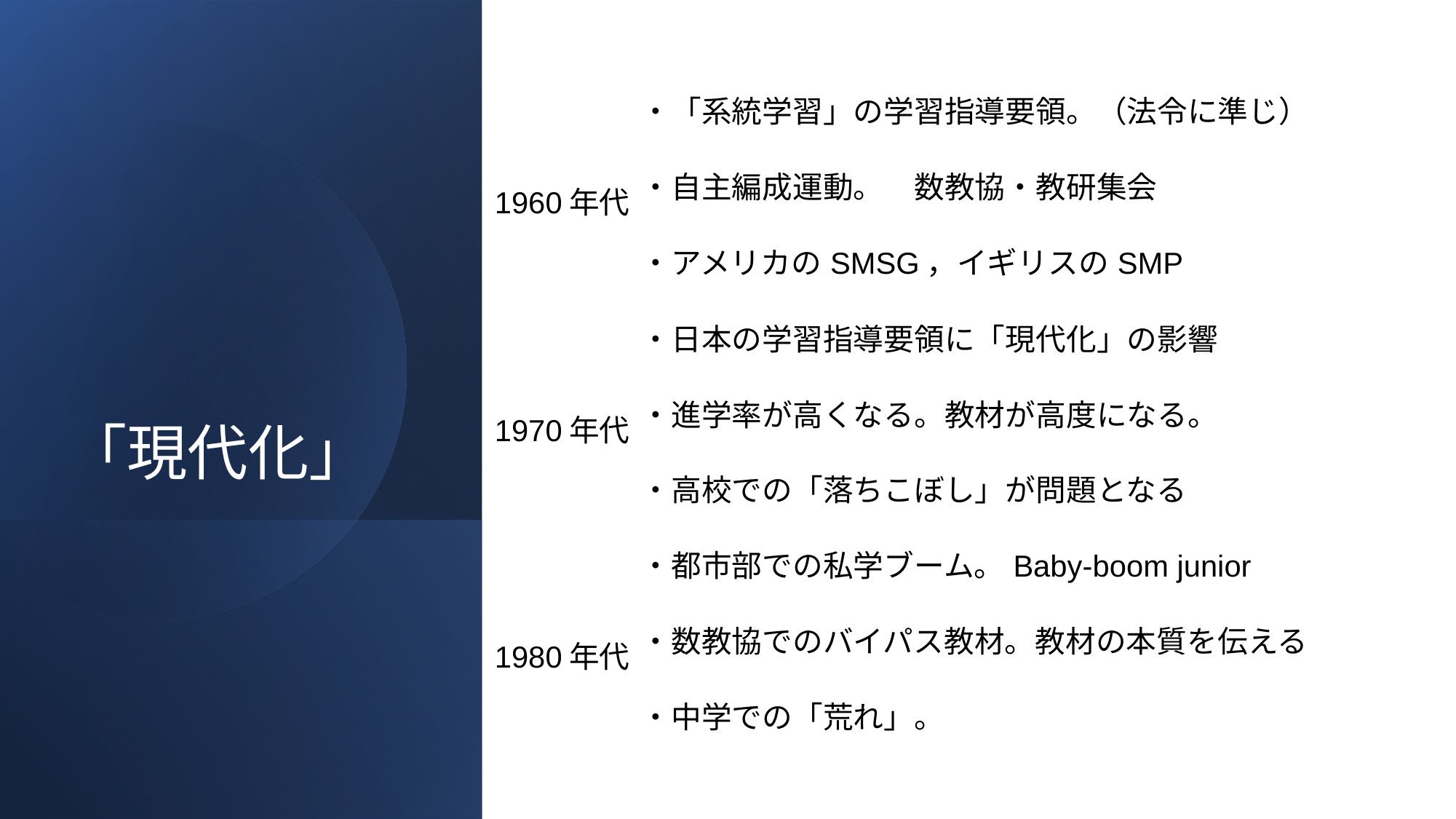

| 1960年代 | ・「系統学習」の学習指導要領。（法令に準じ） |
| --- | --- |
|  | ・自主編成運動。　数教協・教研集会 |
|  | ・アメリカのSMSG，イギリスのSMP |
| 1970年代 | ・日本の学習指導要領に「現代化」の影響 |
|  | ・進学率が高くなる。教材が高度になる。 |
|  | ・高校での「落ちこぼし」が問題となる |
| 1980年代 | ・都市部での私学ブーム。Baby-boom junior |
|  | ・数教協でのバイパス教材。教材の本質を伝える |
|  | ・中学での「荒れ」。 |

# 「現代化」